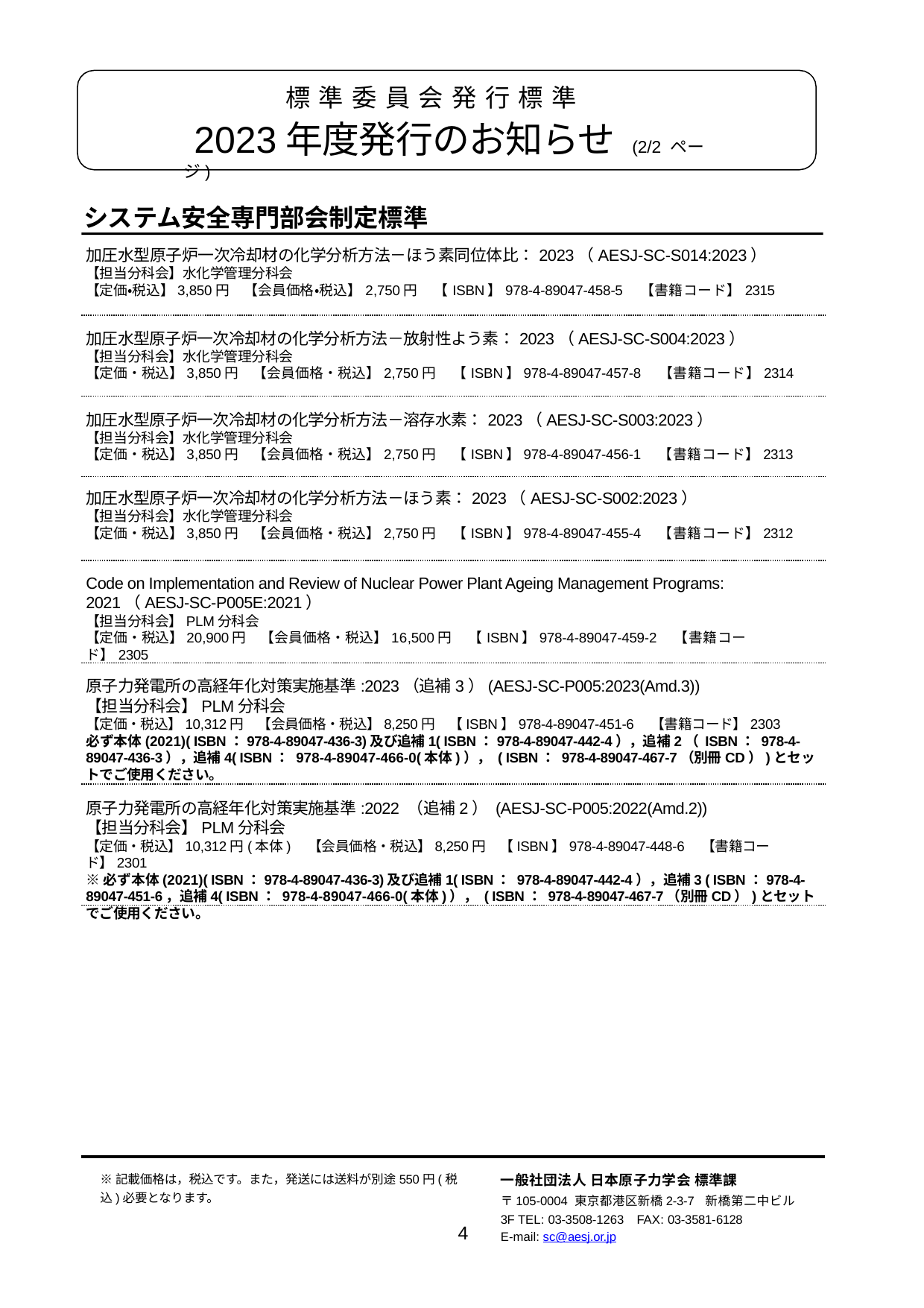

標 準 委 員 会 発 行 標 準
 2023年度発行のお知らせ (2/2 ページ)
システム安全専門部会制定標準

加圧水型原子炉一次冷却材の化学分析方法－ほう素同位体比：2023（AESJ-SC-S014:2023）
【担当分科会】水化学管理分科会
【定価・税込】3,850円　【会員価格・税込】2,750円　【ISBN】978-4-89047-458-5　【書籍コード】2315

加圧水型原子炉一次冷却材の化学分析方法－放射性よう素：2023（AESJ-SC-S004:2023）
【担当分科会】水化学管理分科会
【定価・税込】3,850円　【会員価格・税込】2,750円　【ISBN】978-4-89047-457-8　【書籍コード】2314

加圧水型原子炉一次冷却材の化学分析方法－溶存水素：2023（AESJ-SC-S003:2023）
【担当分科会】水化学管理分科会
【定価・税込】3,850円　【会員価格・税込】2,750円　【ISBN】978-4-89047-456-1　【書籍コード】2313

加圧水型原子炉一次冷却材の化学分析方法－ほう素：2023（AESJ-SC-S002:2023）
【担当分科会】水化学管理分科会
【定価・税込】3,850円　【会員価格・税込】2,750円　【ISBN】978-4-89047-455-4　【書籍コード】2312

Code on Implementation and Review of Nuclear Power Plant Ageing Management Programs: 2021（AESJ-SC-P005E:2021）
【担当分科会】PLM分科会
【定価・税込】20,900円　【会員価格・税込】16,500円　【ISBN】978-4-89047-459-2　【書籍コード】2305

原子力発電所の高経年化対策実施基準:2023（追補3）(AESJ-SC-P005:2023(Amd.3))
【担当分科会】PLM分科会
【定価・税込】10,312円　【会員価格・税込】8,250円　【ISBN】978-4-89047-451-6　【書籍コード】2303
必ず本体(2021)( ISBN：978-4-89047-436-3)及び追補1( ISBN：978-4-89047-442-4），追補2（ ISBN： 978-4-89047-436-3），追補4( ISBN： 978-4-89047-466-0(本体)）， ( ISBN： 978-4-89047-467-7（別冊CD）)とセットでご使用ください。

原子力発電所の高経年化対策実施基準:2022 （追補2） (AESJ-SC-P005:2022(Amd.2))
【担当分科会】PLM分科会
【定価・税込】10,312円(本体)　【会員価格・税込】8,250円　【ISBN】978-4-89047-448-6　【書籍コード】2301
※必ず本体(2021)( ISBN：978-4-89047-436-3)及び追補1( ISBN： 978-4-89047-442-4），追補3 ( ISBN：978-4-89047-451-6，追補4( ISBN： 978-4-89047-466-0(本体)）， ( ISBN： 978-4-89047-467-7（別冊CD）)とセットでご使用ください。

※記載価格は，税込です。また，発送には送料が別途550円(税込)必要となります。
一般社団法人 日本原子力学会 標準課
〒105-0004 東京都港区新橋2-3-7  新橋第二中ビル3F TEL: 03-3508-1263  FAX: 03-3581-6128
E-mail: sc@aesj.or.jp
4